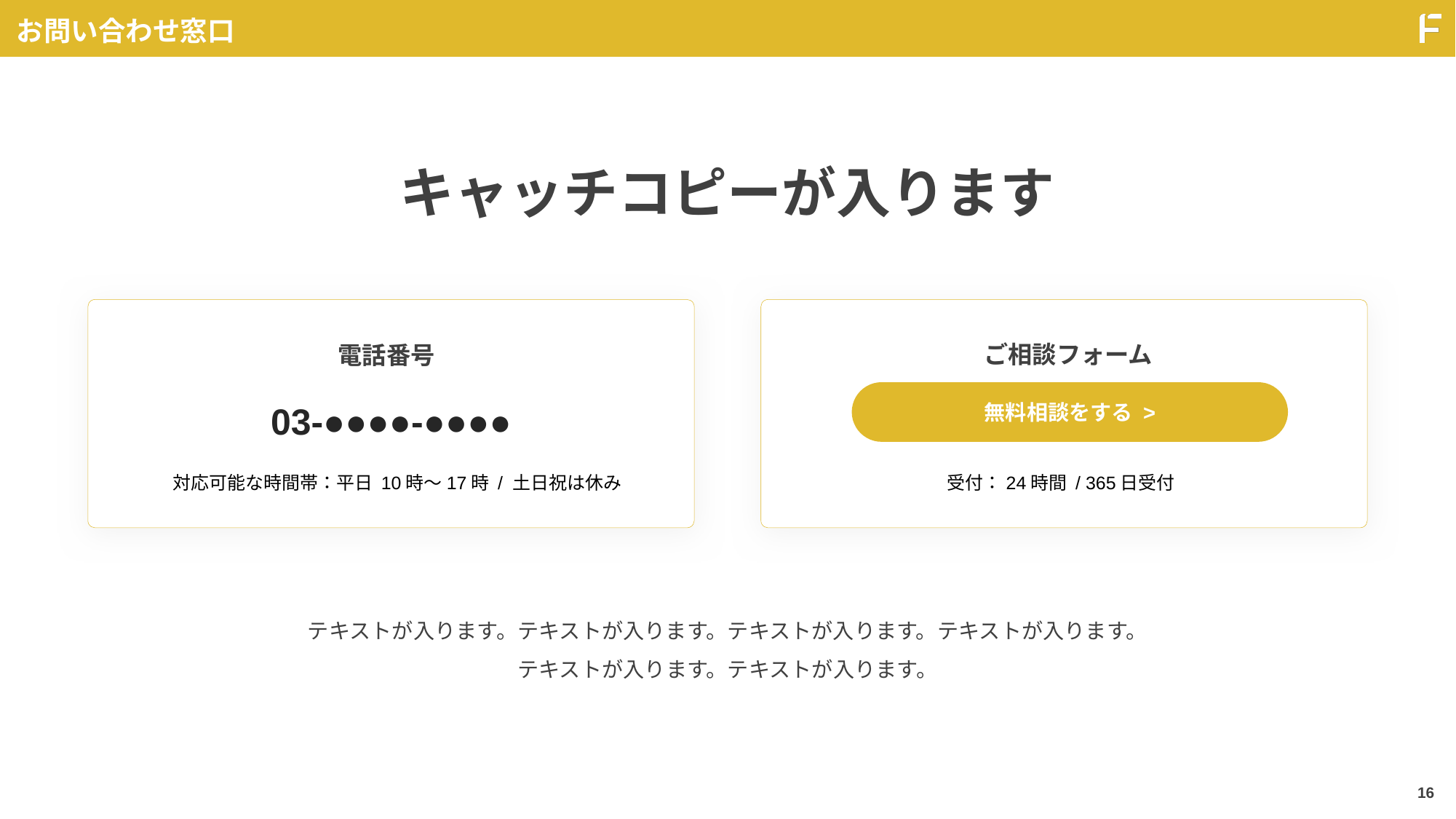

お問い合わせ窓口
キャッチコピーが入ります

ご相談フォーム
電話番号
03-●●●●-●●●●
無料相談をする >
受付：24時間 / 365日受付
対応可能な時間帯：平日 10時～17時 / 土日祝は休み
テキストが入ります。テキストが入ります。テキストが入ります。テキストが入ります。
テキストが入ります。テキストが入ります。
16